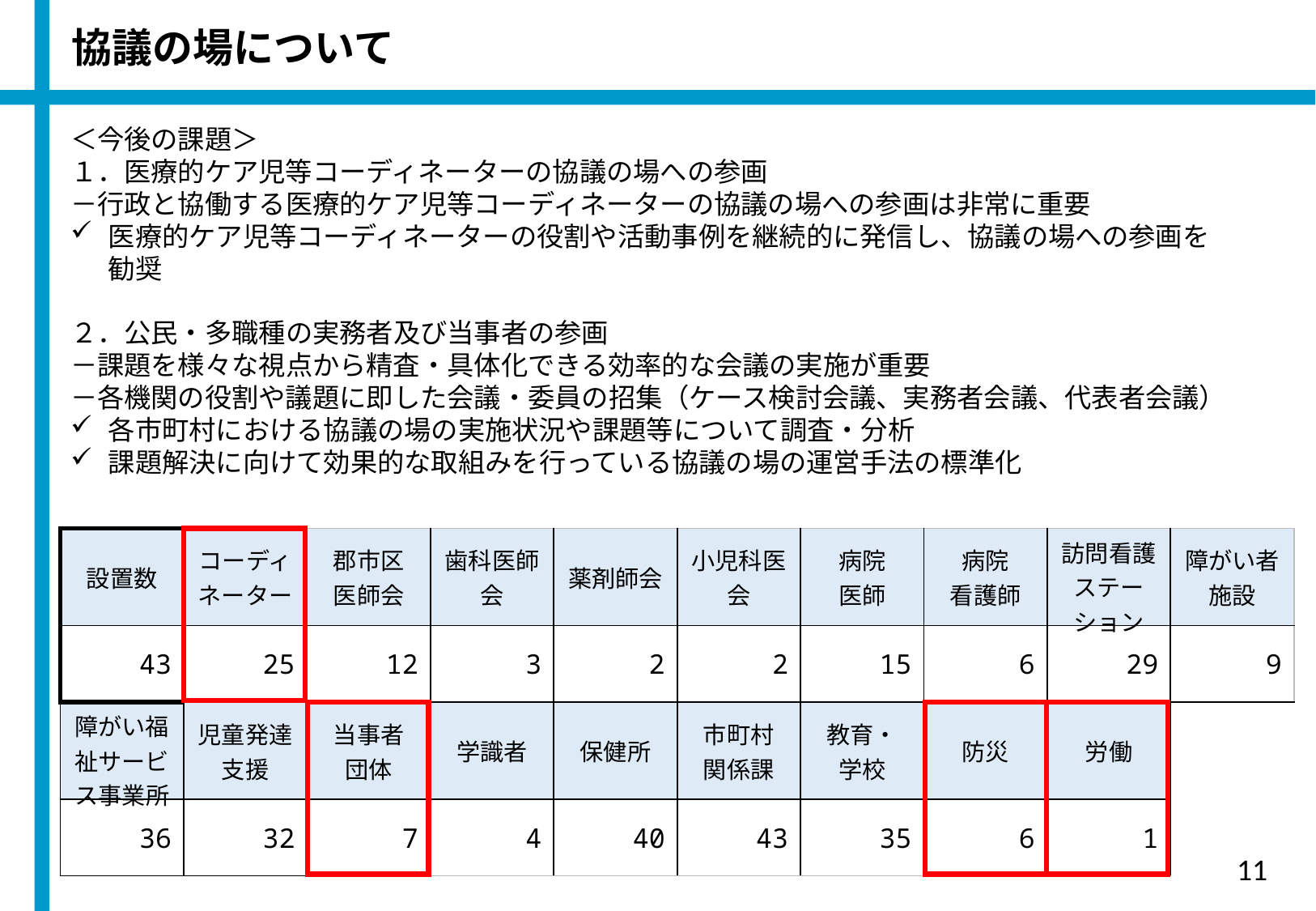

協議の場について
＜今後の課題＞
１．医療的ケア児等コーディネーターの協議の場への参画
－行政と協働する医療的ケア児等コーディネーターの協議の場への参画は非常に重要
医療的ケア児等コーディネーターの役割や活動事例を継続的に発信し、協議の場への参画を
勧奨

２．公民・多職種の実務者及び当事者の参画
－課題を様々な視点から精査・具体化できる効率的な会議の実施が重要
－各機関の役割や議題に即した会議・委員の招集（ケース検討会議、実務者会議、代表者会議）
各市町村における協議の場の実施状況や課題等について調査・分析
課題解決に向けて効果的な取組みを行っている協議の場の運営手法の標準化
| 設置数 | コーディネーター | 郡市区 医師会 | 歯科医師会 | 薬剤師会 | 小児科医 会 | 病院 医師 | 病院 看護師 | 訪問看護 ステー ション | 障がい者 施設 |
| --- | --- | --- | --- | --- | --- | --- | --- | --- | --- |
| 43 | 25 | 12 | 3 | 2 | 2 | 15 | 6 | 29 | 9 |
| 障がい福祉サービス事業所 | 児童発達支援 | 当事者 団体 | 学識者 | 保健所 | 市町村 関係課 | 教育・ 学校 | 防災 | 労働 |  |
| 36 | 32 | 7 | 4 | 40 | 43 | 35 | 6 | 1 |  |

11